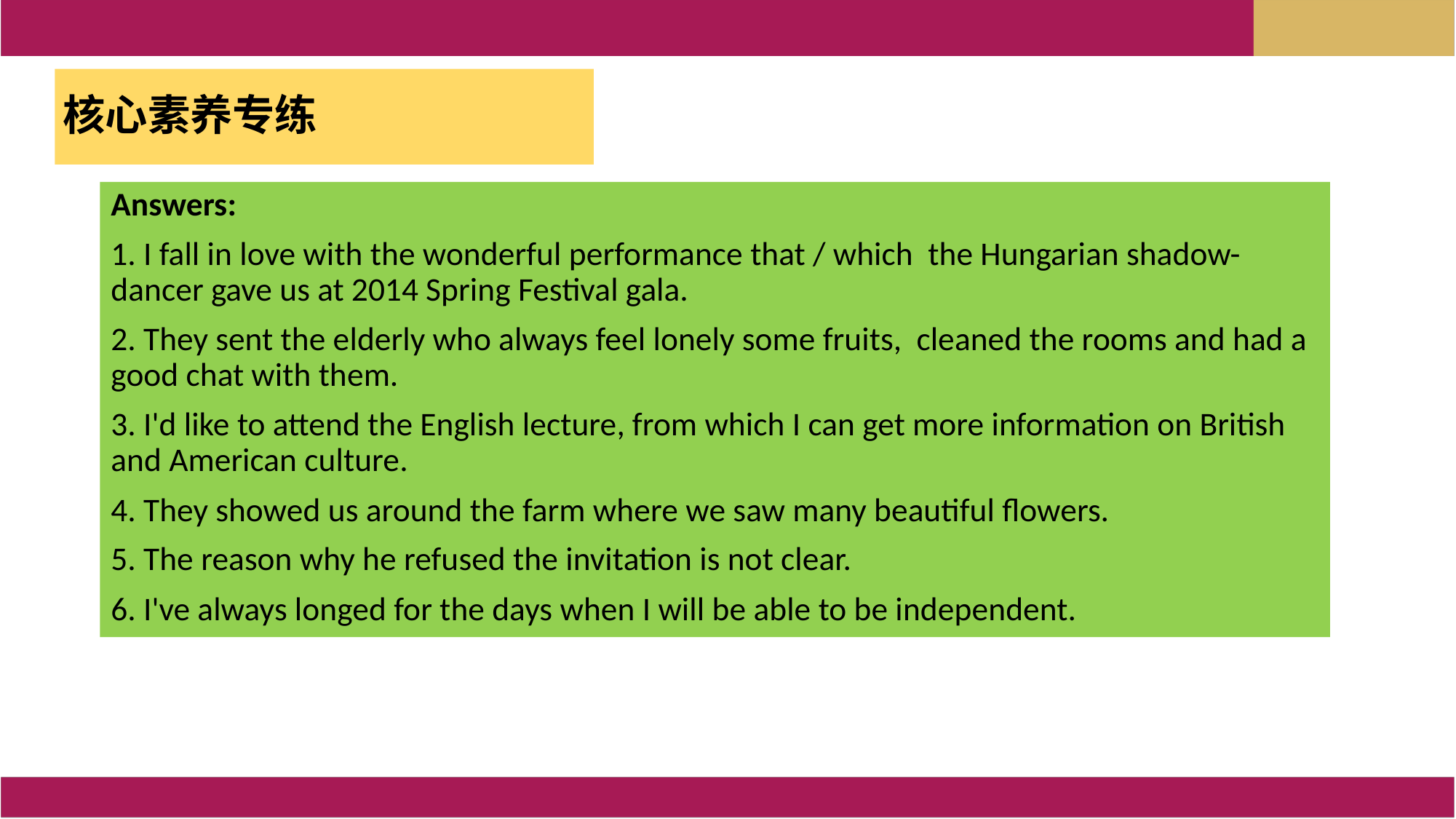

核心素养专练
Answers:
1. I fall in love with the wonderful performance that / which  the Hungarian shadow-dancer gave us at 2014 Spring Festival gala.
2. They sent the elderly who always feel lonely some fruits,  cleaned the rooms and had a good chat with them.
3. I'd like to attend the English lecture, from which I can get more information on British and American culture.
4. They showed us around the farm where we saw many beautiful flowers.
5. The reason why he refused the invitation is not clear.
6. I've always longed for the days when I will be able to be independent.